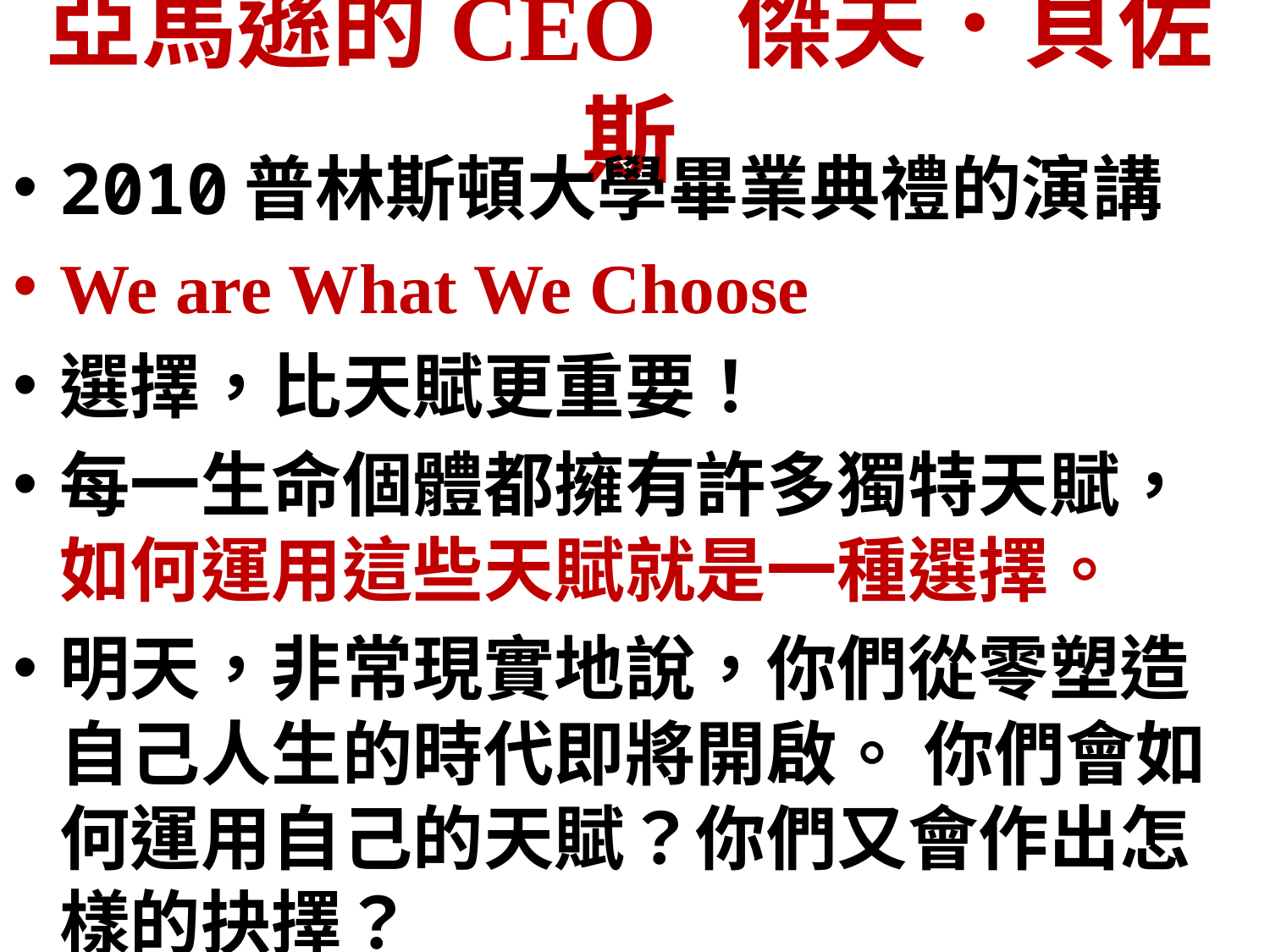

# 亞馬遜的CEO 傑夫．貝佐斯
2010普林斯頓大學畢業典禮的演講
We are What We Choose
選擇，比天賦更重要！
每一生命個體都擁有許多獨特天賦，如何運用這些天賦就是一種選擇。
明天，非常現實地說，你們從零塑造自己人生的時代即將開啟。 你們會如何運用自己的天賦？你們又會作出怎樣的抉擇？